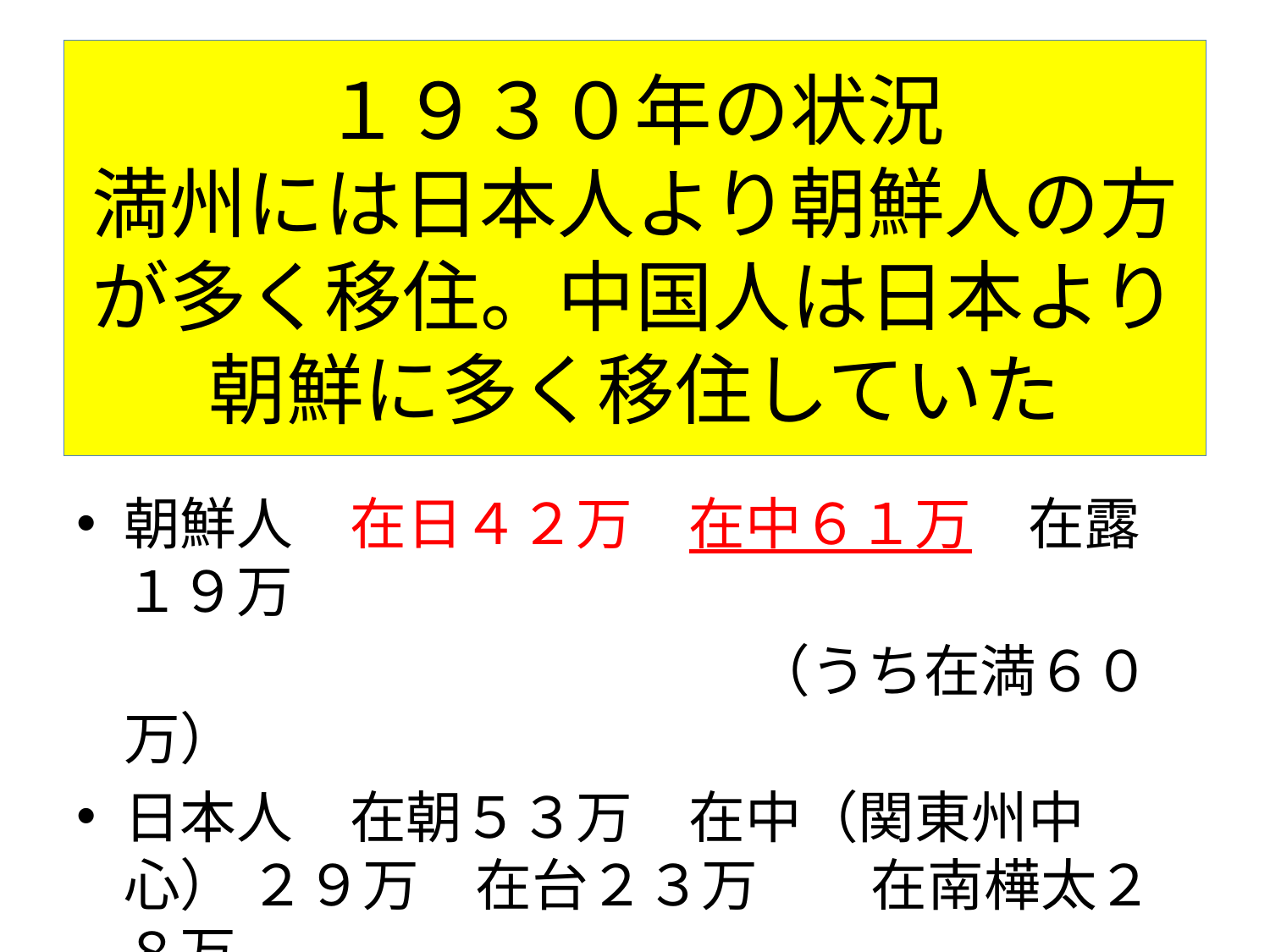

# １９３０年の状況 満州には日本人より朝鮮人の方が多く移住。中国人は日本より朝鮮に多く移住していた
朝鮮人　在日４２万　在中６１万　在露１９万
　　　　　　　　　　　　（うち在満６０万）
日本人　在朝５３万　在中（関東州中心） ２９万　在台２３万　　在南樺太２８万
中国人　在日　４万＜在朝　９万